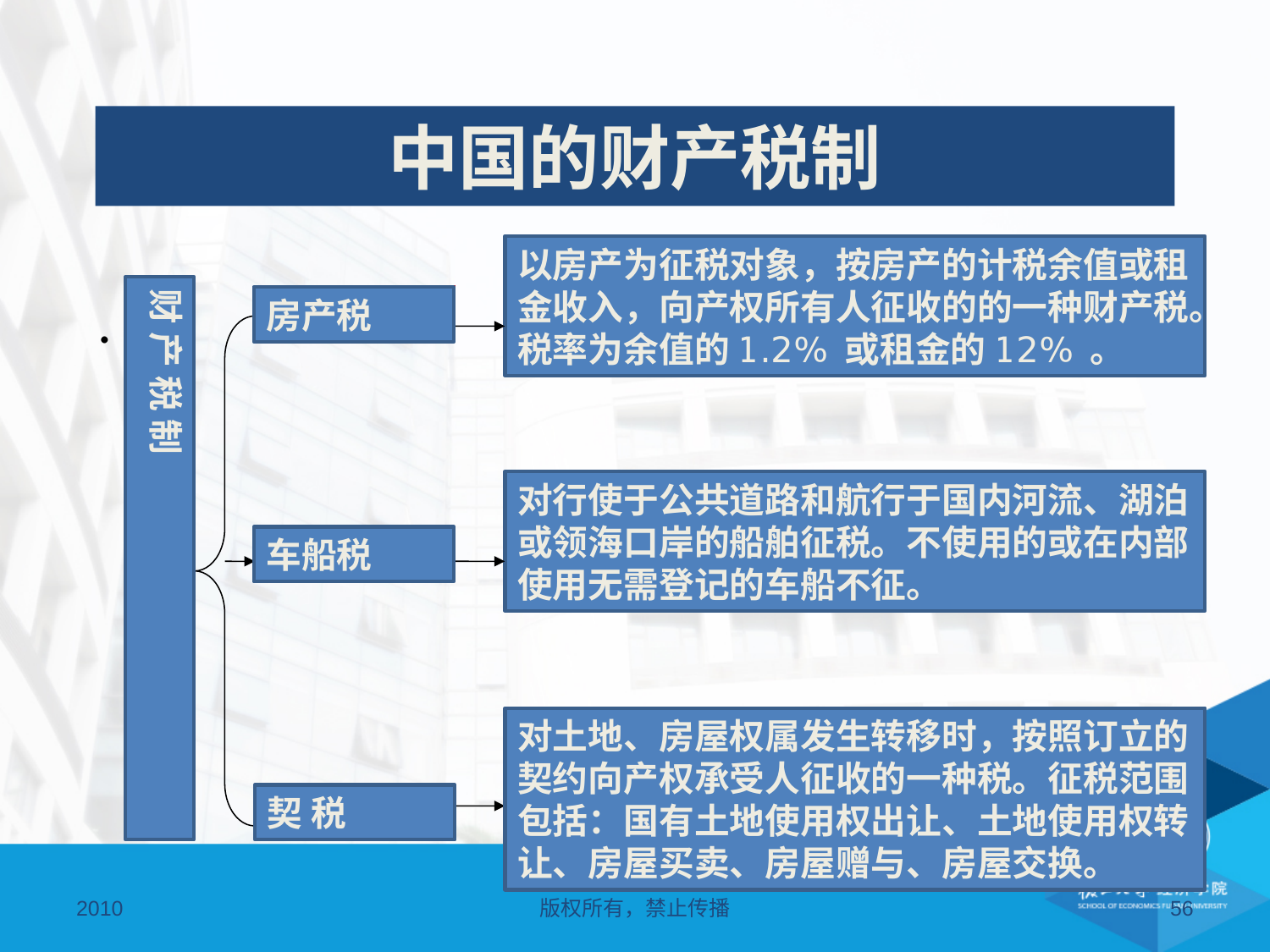

# 中国的财产税制
以房产为征税对象，按房产的计税余值或租金收入，向产权所有人征收的的一种财产税。税率为余值的1.2%或租金的12%。
财 产 税 制
.
房产税
房产税

对行使于公共道路和航行于国内河流、湖泊或领海口岸的船舶征税。不使用的或在内部使用无需登记的车船不征。
车船税

对土地、房屋权属发生转移时，按照订立的契约向产权承受人征收的一种税。征税范围包括：国有土地使用权出让、土地使用权转让、房屋买卖、房屋赠与、房屋交换。
契 税

2010
版权所有，禁止传播
56